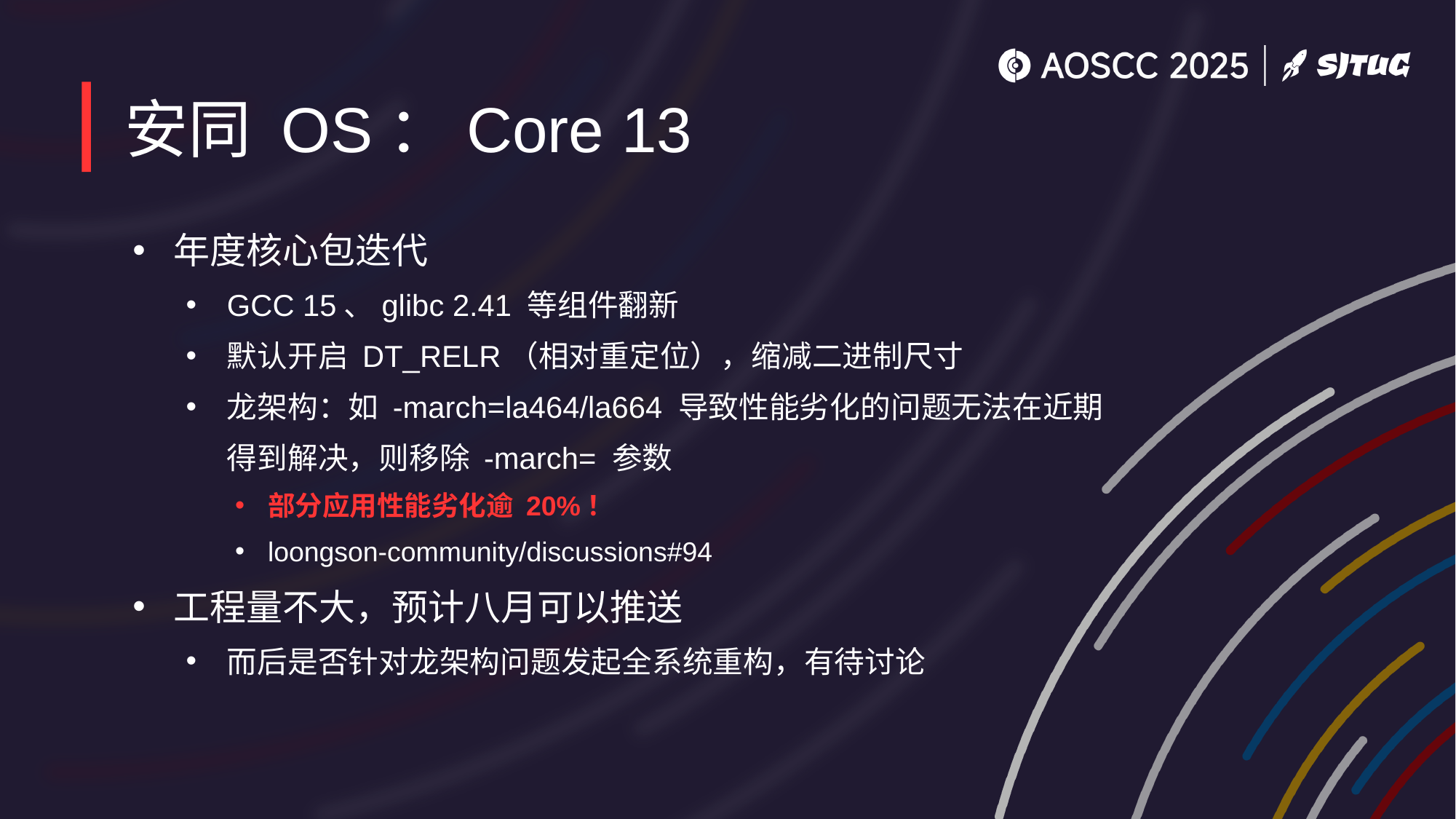

# 安同 OS：Core 13
年度核心包迭代
GCC 15、glibc 2.41 等组件翻新
默认开启 DT_RELR（相对重定位），缩减二进制尺寸
龙架构：如 -march=la464/la664 导致性能劣化的问题无法在近期得到解决，则移除 -march= 参数
部分应用性能劣化逾 20%！
loongson-community/discussions#94
工程量不大，预计八月可以推送
而后是否针对龙架构问题发起全系统重构，有待讨论